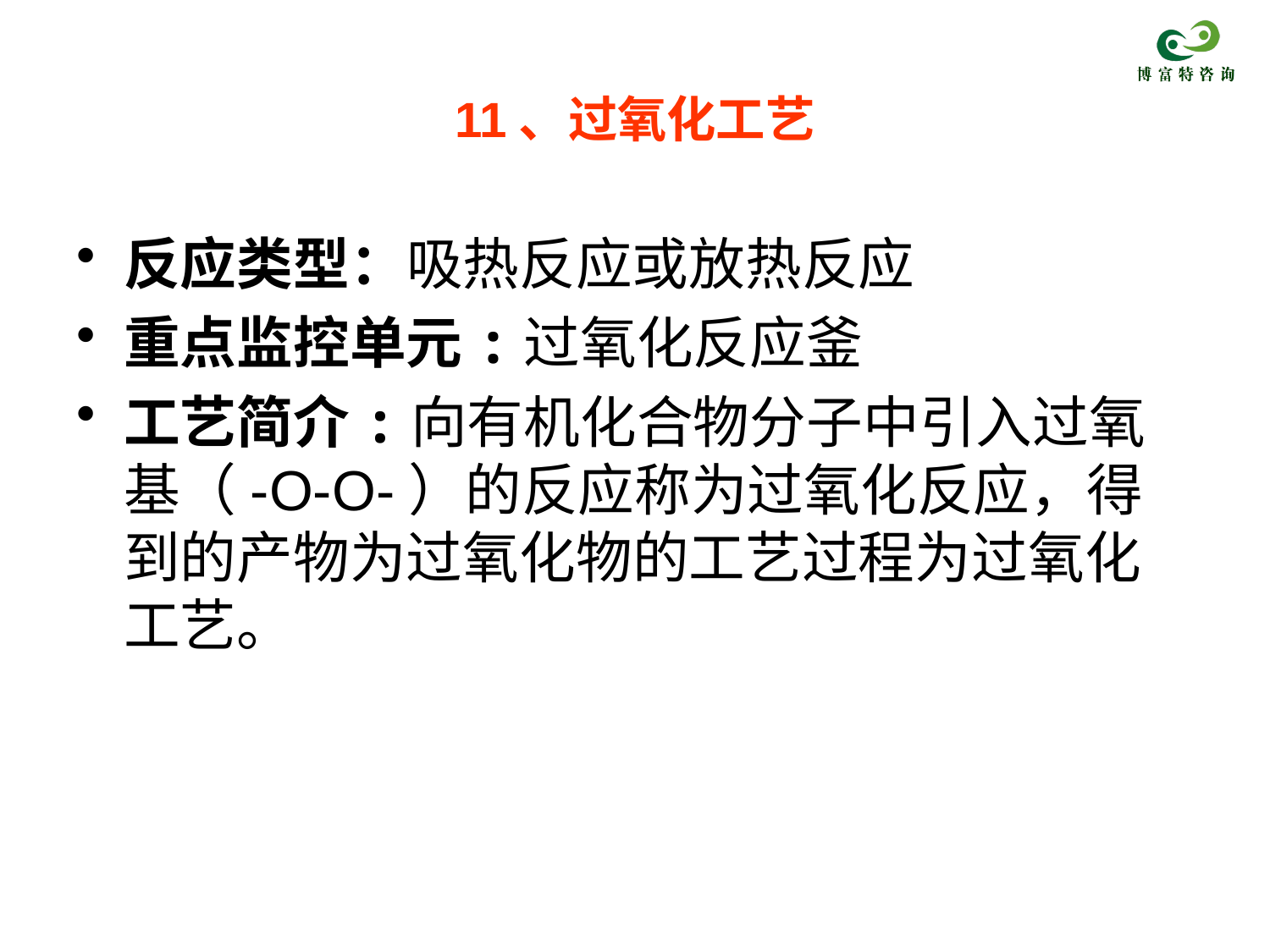

# 11、过氧化工艺
反应类型：吸热反应或放热反应
重点监控单元:过氧化反应釜
工艺简介:向有机化合物分子中引入过氧基（-O-O-）的反应称为过氧化反应，得到的产物为过氧化物的工艺过程为过氧化工艺。